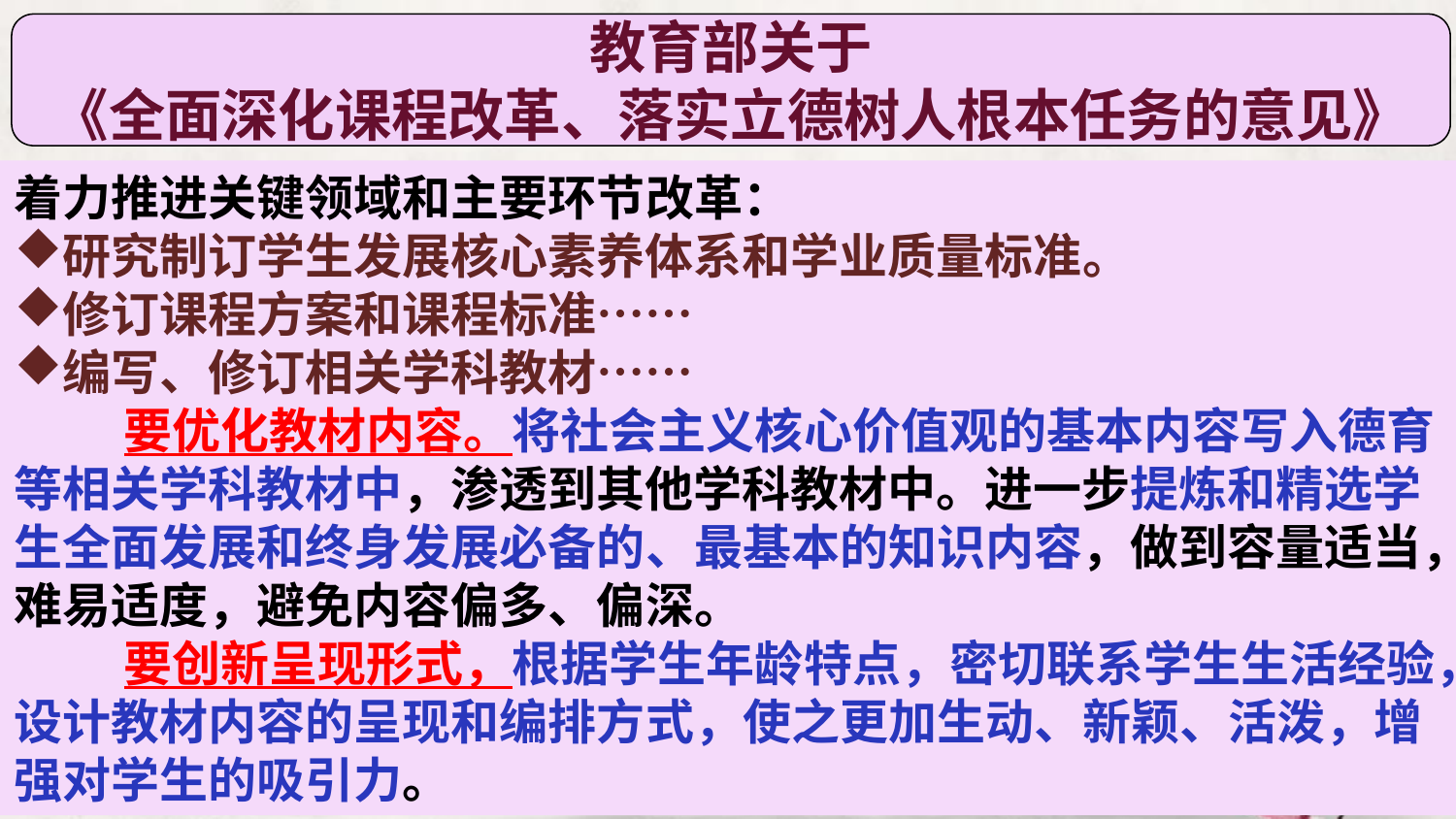

教育部关于
《全面深化课程改革、落实立德树人根本任务的意见》
着力推进关键领域和主要环节改革：
研究制订学生发展核心素养体系和学业质量标准。
修订课程方案和课程标准……
编写、修订相关学科教材……
         要优化教材内容。将社会主义核心价值观的基本内容写入德育等相关学科教材中，渗透到其他学科教材中。进一步提炼和精选学生全面发展和终身发展必备的、最基本的知识内容，做到容量适当，难易适度，避免内容偏多、偏深。
         要创新呈现形式，根据学生年龄特点，密切联系学生生活经验，设计教材内容的呈现和编排方式，使之更加生动、新颖、活泼，增强对学生的吸引力。